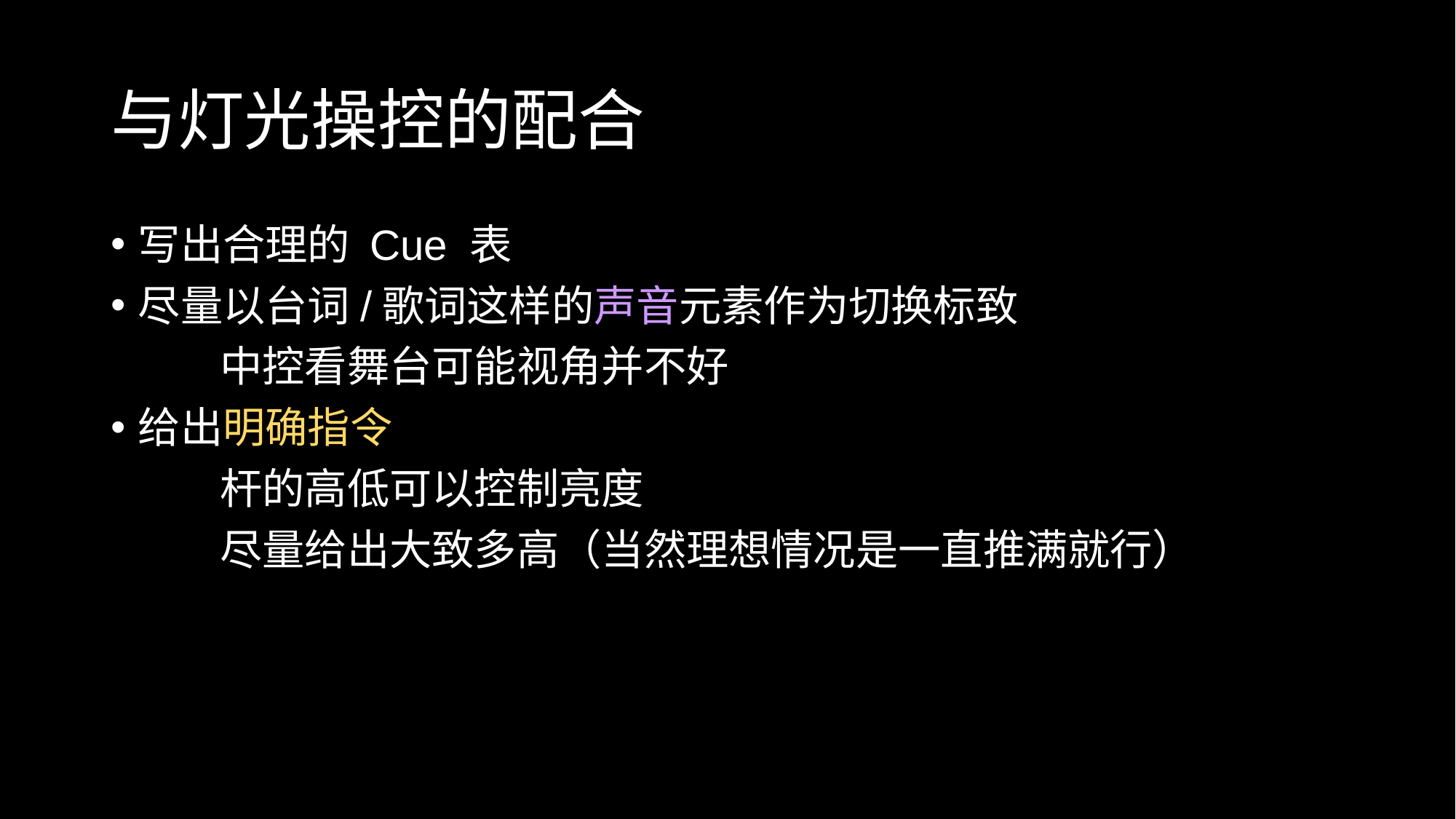

# 与灯光操控的配合
写出合理的 Cue 表
尽量以台词/歌词这样的声音元素作为切换标致
	中控看舞台可能视角并不好
给出明确指令
	杆的高低可以控制亮度
	尽量给出大致多高（当然理想情况是一直推满就行）